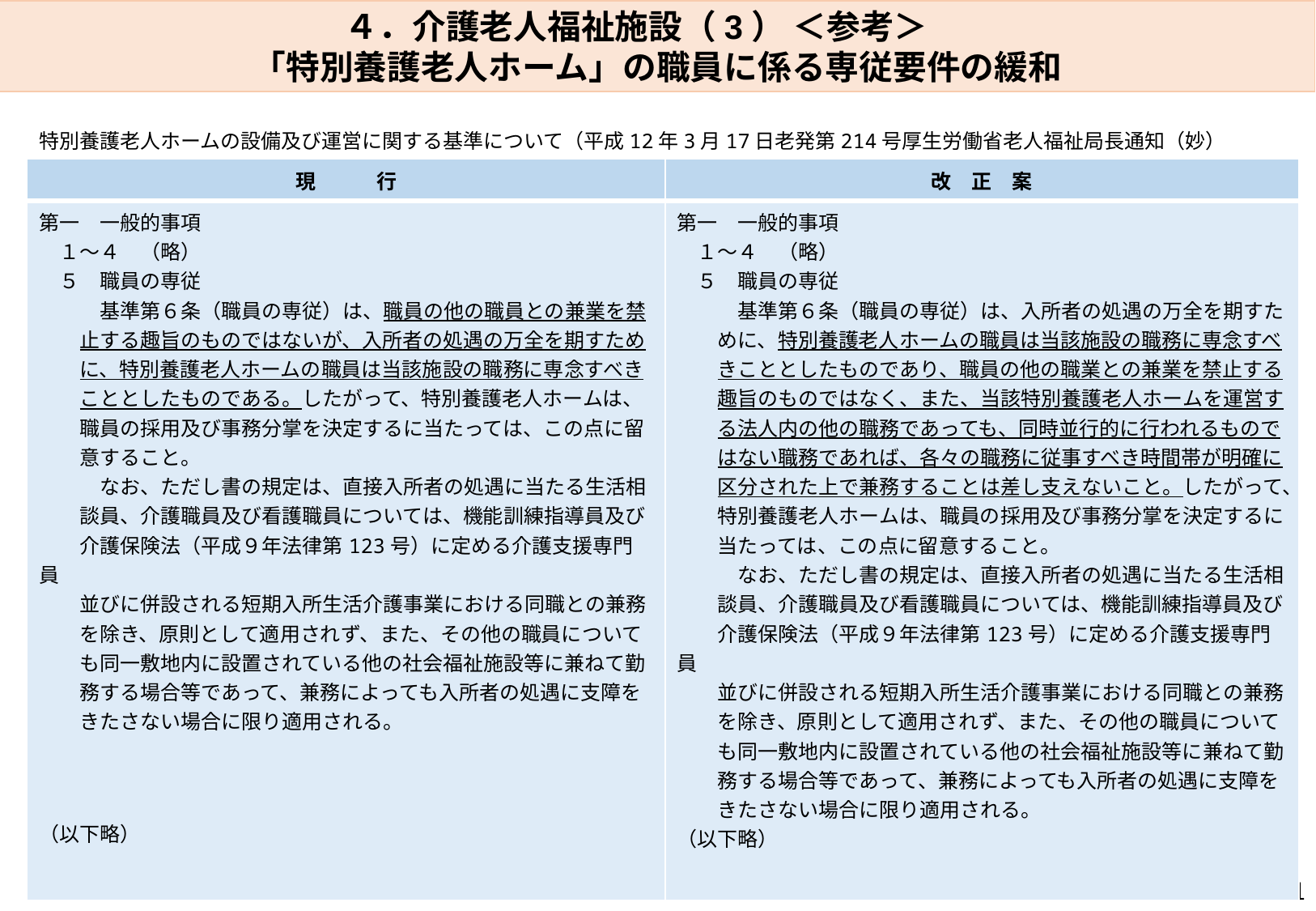

４．介護老人福祉施設（3） ＜参考＞
「特別養護老人ホーム」の職員に係る専従要件の緩和
特別養護老人ホームの設備及び運営に関する基準について（平成12年3月17日老発第214号厚生労働省老人福祉局長通知（妙）
| 現　　　行 | 改　正　案 |
| --- | --- |
| 第一　一般的事項 　１～４　（略） 　５　職員の専従 　　　基準第６条（職員の専従）は、職員の他の職員との兼業を禁 　　止する趣旨のものではないが、入所者の処遇の万全を期すため 　　に、特別養護老人ホームの職員は当該施設の職務に専念すべき 　　こととしたものである。したがって、特別養護老人ホームは、 　　職員の採用及び事務分掌を決定するに当たっては、この点に留 　　意すること。 　　　なお、ただし書の規定は、直接入所者の処遇に当たる生活相 　　談員、介護職員及び看護職員については、機能訓練指導員及び 　　介護保険法（平成９年法律第123号）に定める介護支援専門員 　　並びに併設される短期入所生活介護事業における同職との兼務 　　を除き、原則として適用されず、また、その他の職員について 　　も同一敷地内に設置されている他の社会福祉施設等に兼ねて勤 　　務する場合等であって、兼務によっても入所者の処遇に支障を 　　きたさない場合に限り適用される。 （以下略） | 第一　一般的事項 　１～４　（略） 　５　職員の専従 　　　基準第６条（職員の専従）は、入所者の処遇の万全を期すた 　　めに、特別養護老人ホームの職員は当該施設の職務に専念すべ 　　きこととしたものであり、職員の他の職業との兼業を禁止する 　　趣旨のものではなく、また、当該特別養護老人ホームを運営す 　　る法人内の他の職務であっても、同時並行的に行われるもので 　　はない職務であれば、各々の職務に従事すべき時間帯が明確に 　　区分された上で兼務することは差し支えないこと。したがって、 　　特別養護老人ホームは、職員の採用及び事務分掌を決定するに 　　当たっては、この点に留意すること。 　　　なお、ただし書の規定は、直接入所者の処遇に当たる生活相 　　談員、介護職員及び看護職員については、機能訓練指導員及び 　　介護保険法（平成９年法律第123号）に定める介護支援専門員 　　並びに併設される短期入所生活介護事業における同職との兼務 　　を除き、原則として適用されず、また、その他の職員について 　　も同一敷地内に設置されている他の社会福祉施設等に兼ねて勤 　　務する場合等であって、兼務によっても入所者の処遇に支障を 　　きたさない場合に限り適用される。 （以下略） |
51